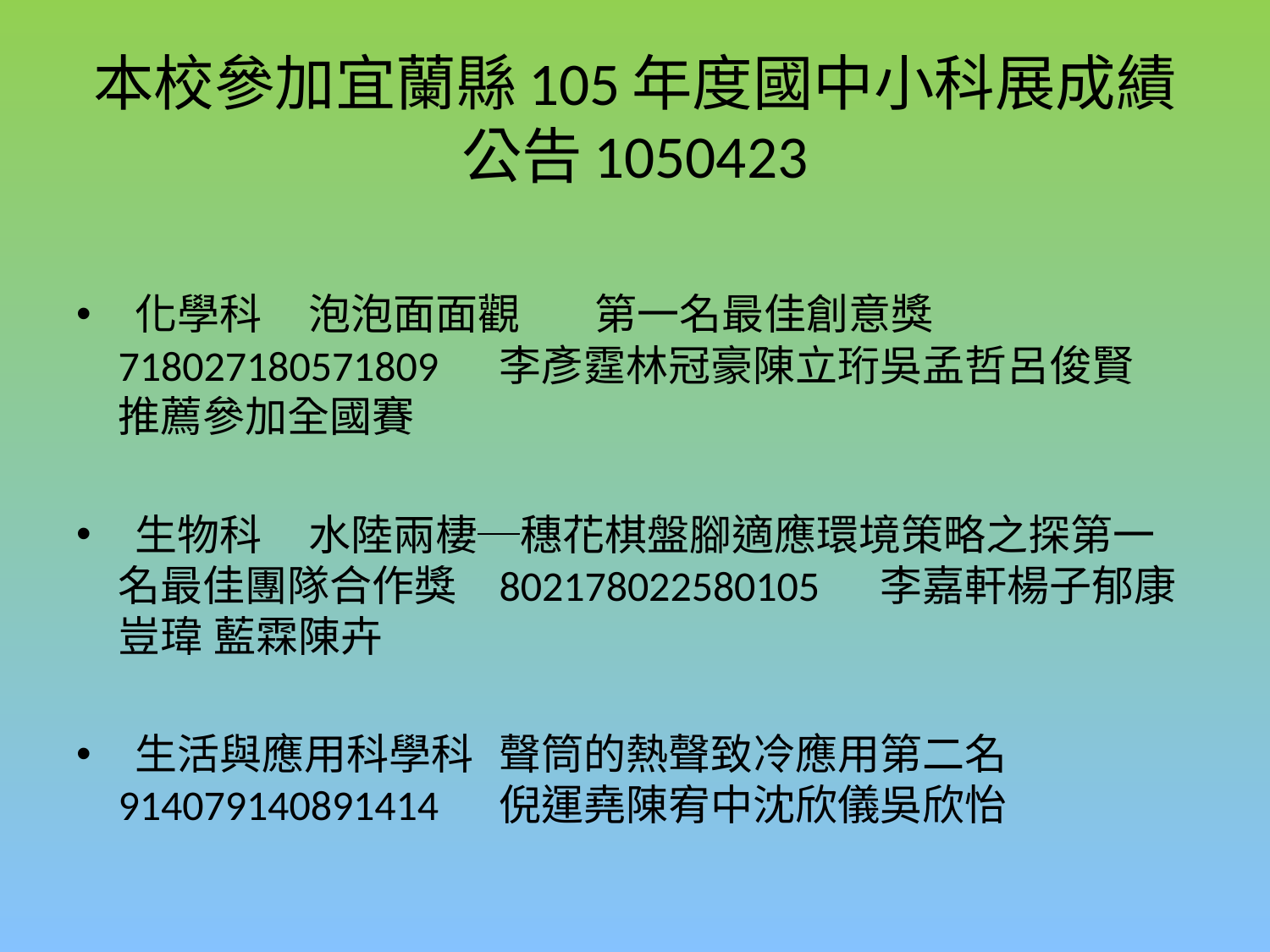

# 本校參加宜蘭縣105年度國中小科展成績公告1050423

 化學科	泡泡面面觀	第一名最佳創意獎	718027180571809	李彥霆林冠豪陳立珩	吳孟哲呂俊賢	推薦參加全國賽

 生物科	水陸兩棲─穗花棋盤腳適應環境策略之探	第一名最佳團隊合作獎	802178022580105	李嘉軒楊子郁康豈瑋	藍霖陳卉

 生活與應用科學科	聲筒的熱聲致冷應用	第二名	914079140891414	倪運堯陳宥中沈欣儀	吳欣怡